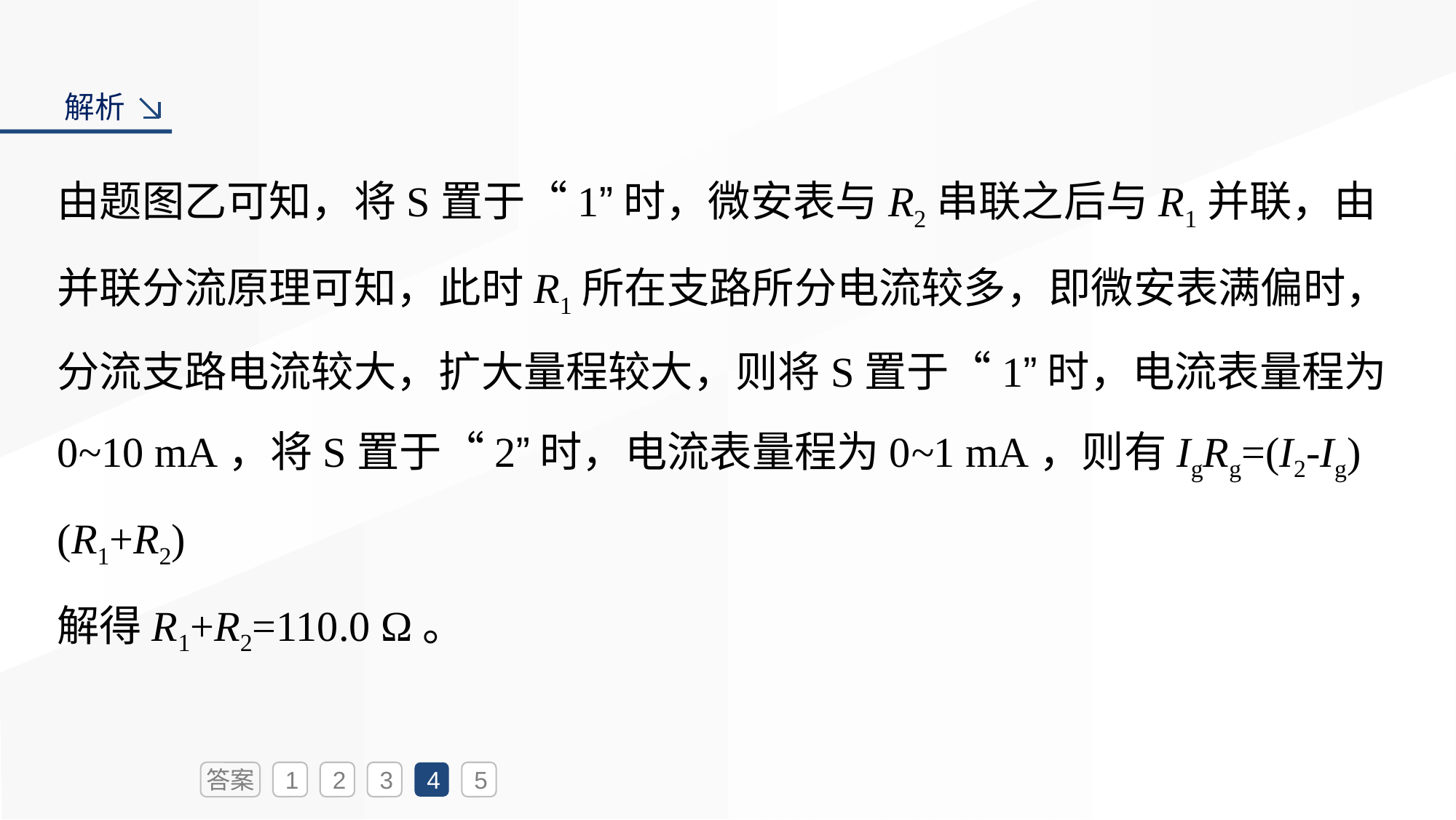

解析

由题图乙可知，将S置于“1”时，微安表与R2串联之后与R1并联，由并联分流原理可知，此时R1所在支路所分电流较多，即微安表满偏时，分流支路电流较大，扩大量程较大，则将S置于“1”时，电流表量程为0~10 mA，将S置于“2”时，电流表量程为0~1 mA，则有IgRg=(I2-Ig)
(R1+R2)
解得R1+R2=110.0 Ω。
答案
1
2
3
4
5